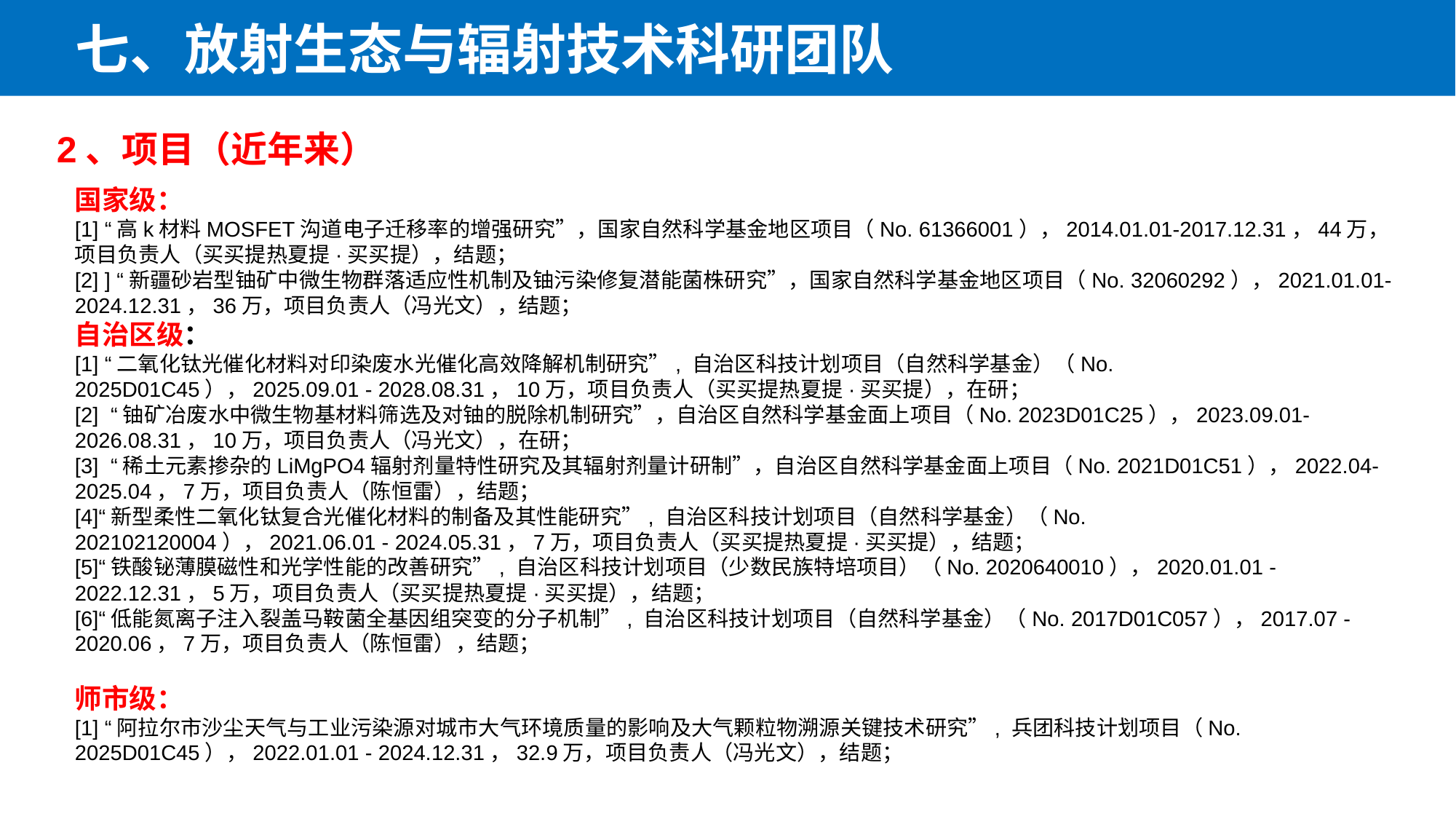

七、放射生态与辐射技术科研团队
2、项目（近年来）
国家级：
[1] “高k材料MOSFET沟道电子迁移率的增强研究”，国家自然科学基金地区项目（No. 61366001），2014.01.01-2017.12.31，44万，项目负责人（买买提热夏提·买买提），结题；
[2] ] “新疆砂岩型铀矿中微生物群落适应性机制及铀污染修复潜能菌株研究”，国家自然科学基金地区项目（No. 32060292），2021.01.01-2024.12.31，36万，项目负责人（冯光文），结题；
自治区级：
[1] “二氧化钛光催化材料对印染废水光催化高效降解机制研究”, 自治区科技计划项目（自然科学基金）（No. 2025D01C45），2025.09.01 - 2028.08.31，10万，项目负责人（买买提热夏提·买买提），在研；
[2]  “铀矿冶废水中微生物基材料筛选及对铀的脱除机制研究”，自治区自然科学基金面上项目（No. 2023D01C25），2023.09.01-2026.08.31，10万，项目负责人（冯光文），在研；
[3]  “稀土元素掺杂的LiMgPO4辐射剂量特性研究及其辐射剂量计研制”，自治区自然科学基金面上项目（No. 2021D01C51），2022.04-2025.04，7万，项目负责人（陈恒雷），结题；
[4]“新型柔性二氧化钛复合光催化材料的制备及其性能研究”, 自治区科技计划项目（自然科学基金）（No. 202102120004），2021.06.01 - 2024.05.31，7万，项目负责人（买买提热夏提·买买提），结题；
[5]“铁酸铋薄膜磁性和光学性能的改善研究”, 自治区科技计划项目（少数民族特培项目）（No. 2020640010），2020.01.01 - 2022.12.31，5万，项目负责人（买买提热夏提·买买提），结题；
[6]“低能氮离子注入裂盖马鞍菌全基因组突变的分子机制”, 自治区科技计划项目（自然科学基金）（No. 2017D01C057），2017.07 - 2020.06，7万，项目负责人（陈恒雷），结题；

师市级：
[1] “阿拉尔市沙尘天气与工业污染源对城市大气环境质量的影响及大气颗粒物溯源关键技术研究”, 兵团科技计划项目（No. 2025D01C45），2022.01.01 - 2024.12.31，32.9万，项目负责人（冯光文），结题；

25